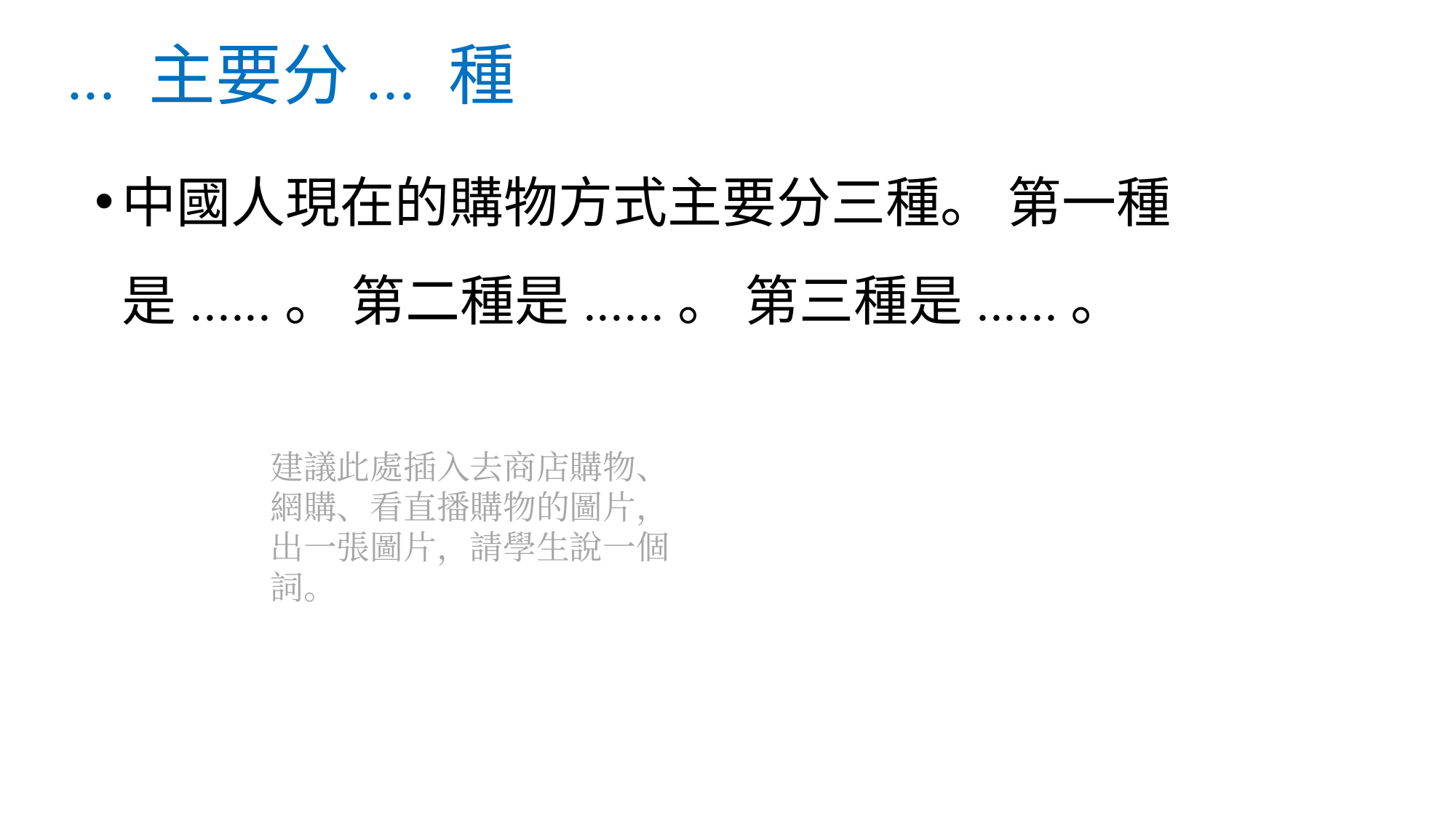

# ... 主要分... 種
中國人現在的購物方式主要分三種。 第一種是......。 第二種是......。 第三種是......。
建議此處插入去商店購物、網購、看直播購物的圖片，出一張圖片，請學生說一個詞。